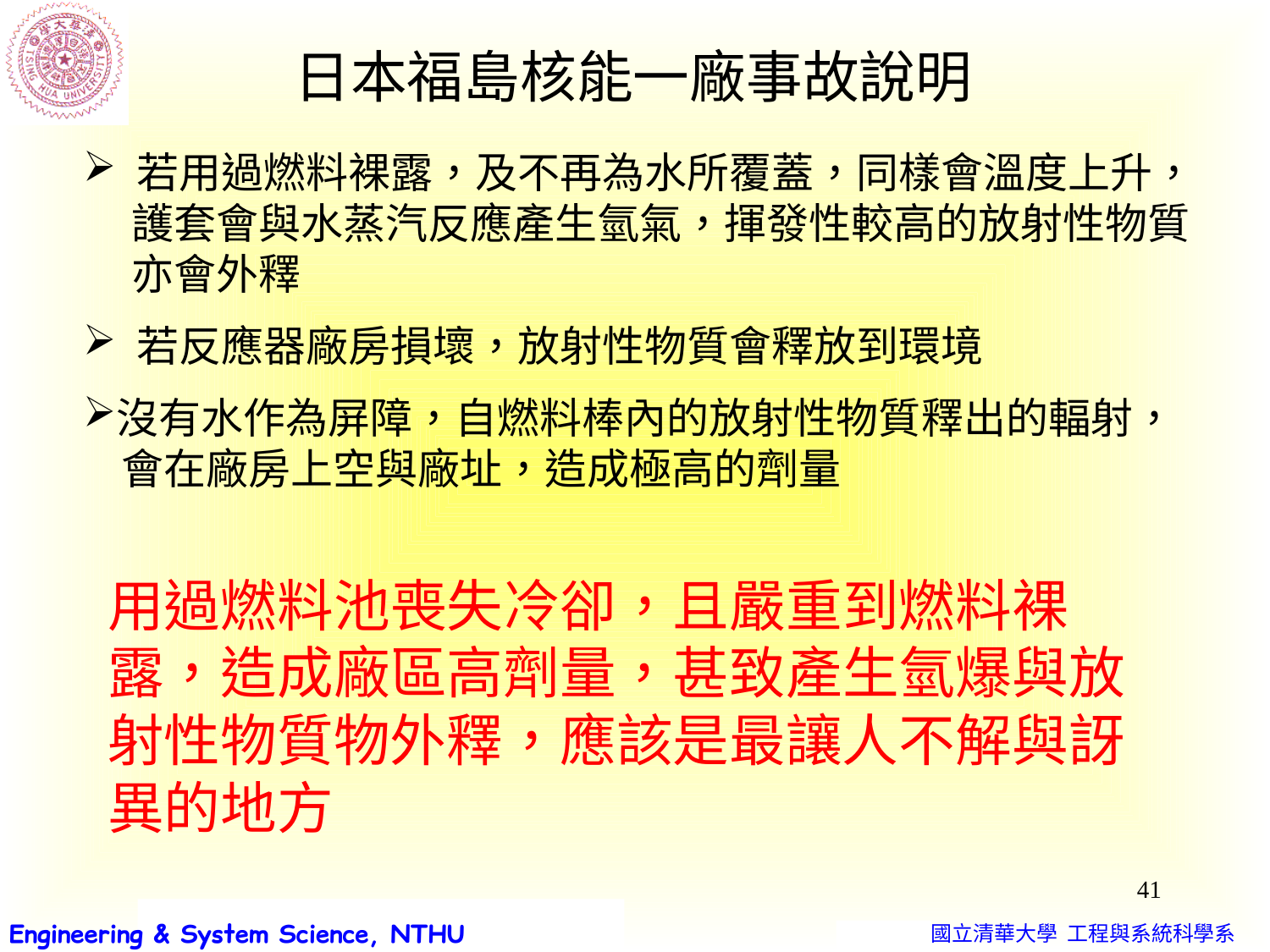

日本福島核能一廠事故說明

 若用過燃料裸露，及不再為水所覆蓋，同樣會溫度上升，
    護套會與水蒸汽反應產生氫氣，揮發性較高的放射性物質
    亦會外釋
 若反應器廠房損壞，放射性物質會釋放到環境
沒有水作為屏障，自燃料棒內的放射性物質釋出的輻射，
   會在廠房上空與廠址，造成極高的劑量

用過燃料池喪失冷卻，且嚴重到燃料裸露，造成廠區高劑量，甚致產生氫爆與放射性物質物外釋，應該是最讓人不解與訝異的地方
41